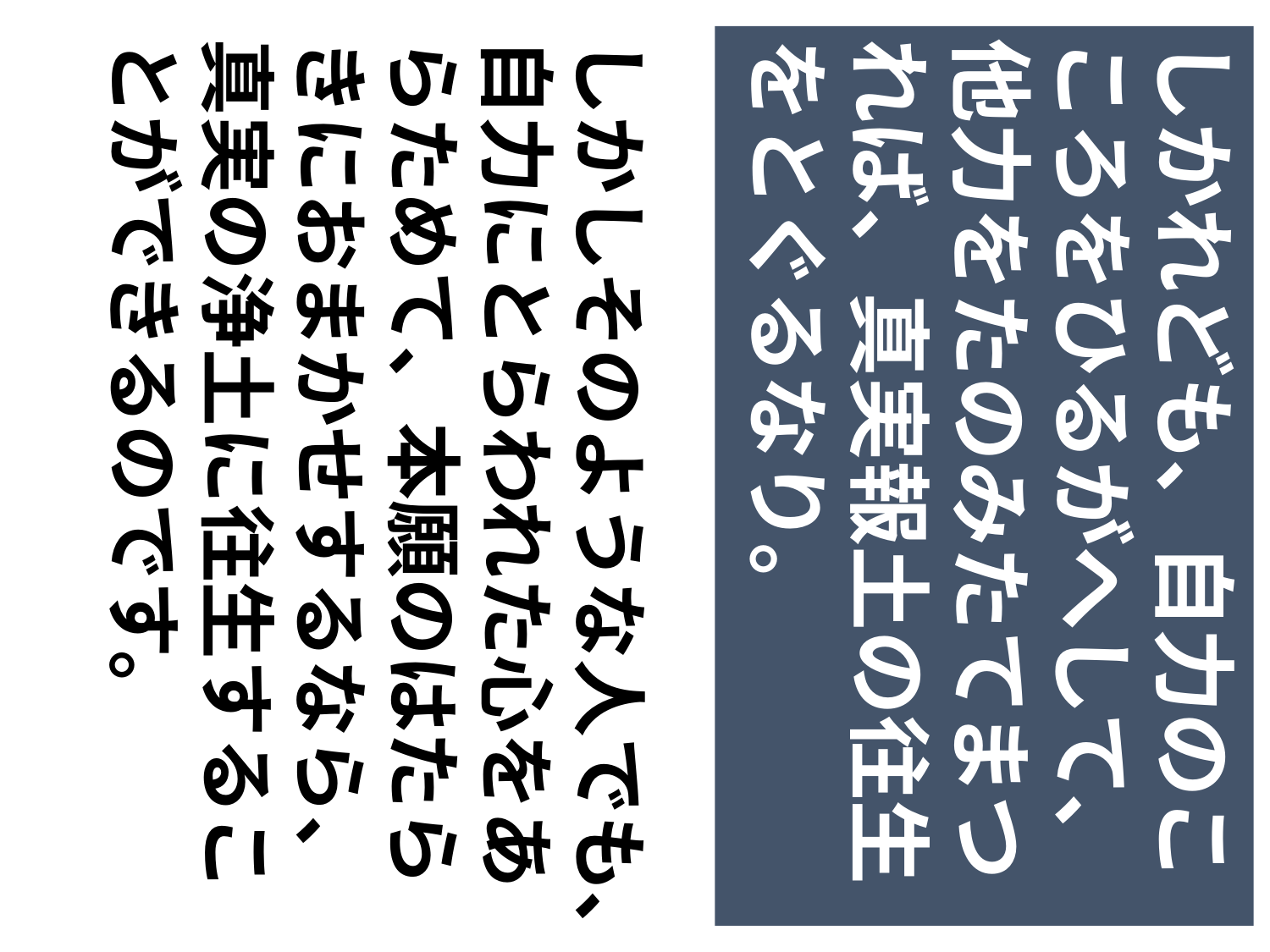

しかしそのような人でも、自力にとらわれた心をあらためて、本願のはたらきにおまかせするなら、真実の浄土に往生することができるのです。
しかれども、自力のこころをひるがへして、他力をたのみたてまつれば、真実報土の往生をとぐるなり。